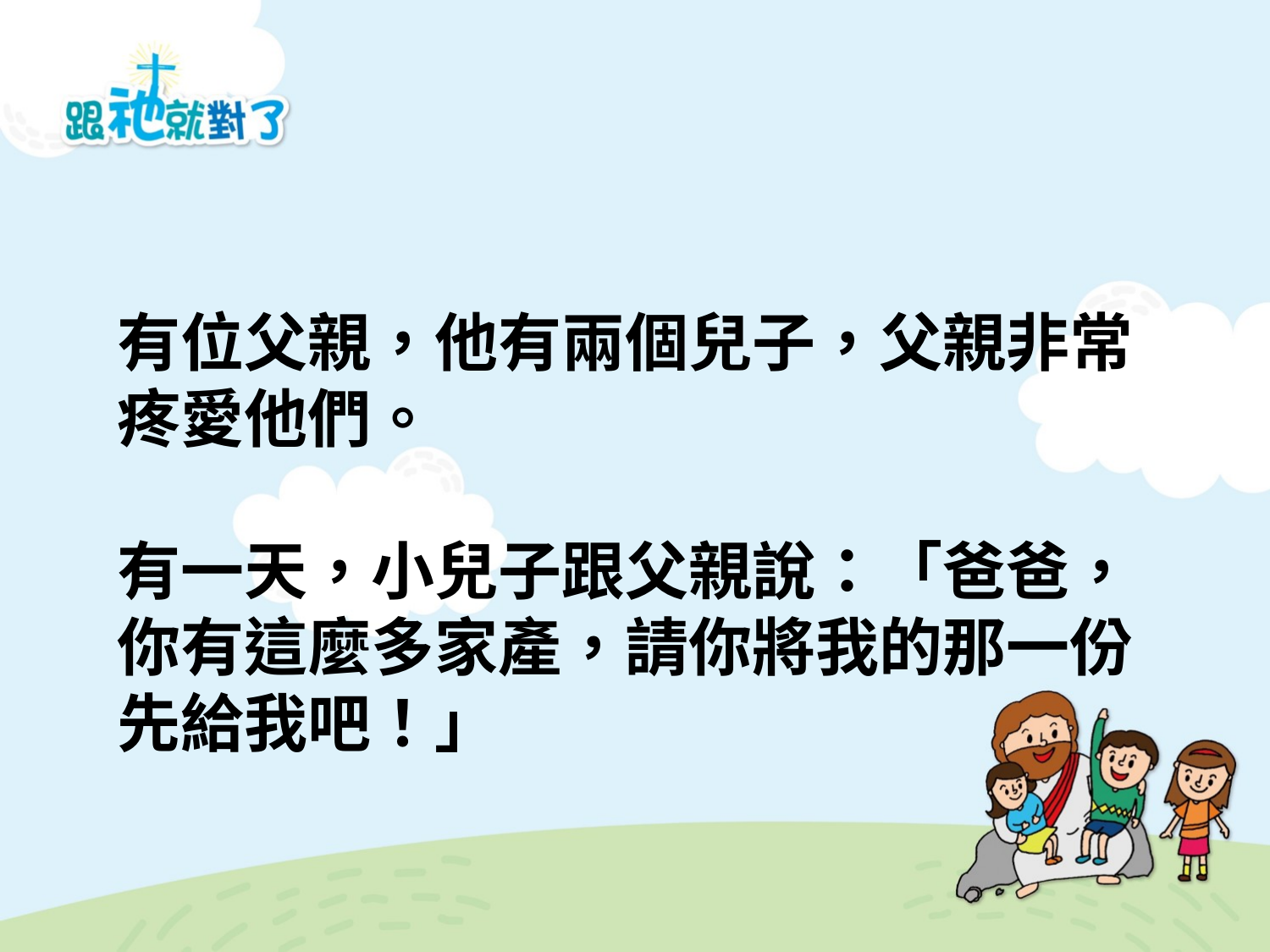

有位父親，他有兩個兒子，父親非常疼愛他們。

有一天，小兒子跟父親說：「爸爸，你有這麼多家產，請你將我的那一份先給我吧！」